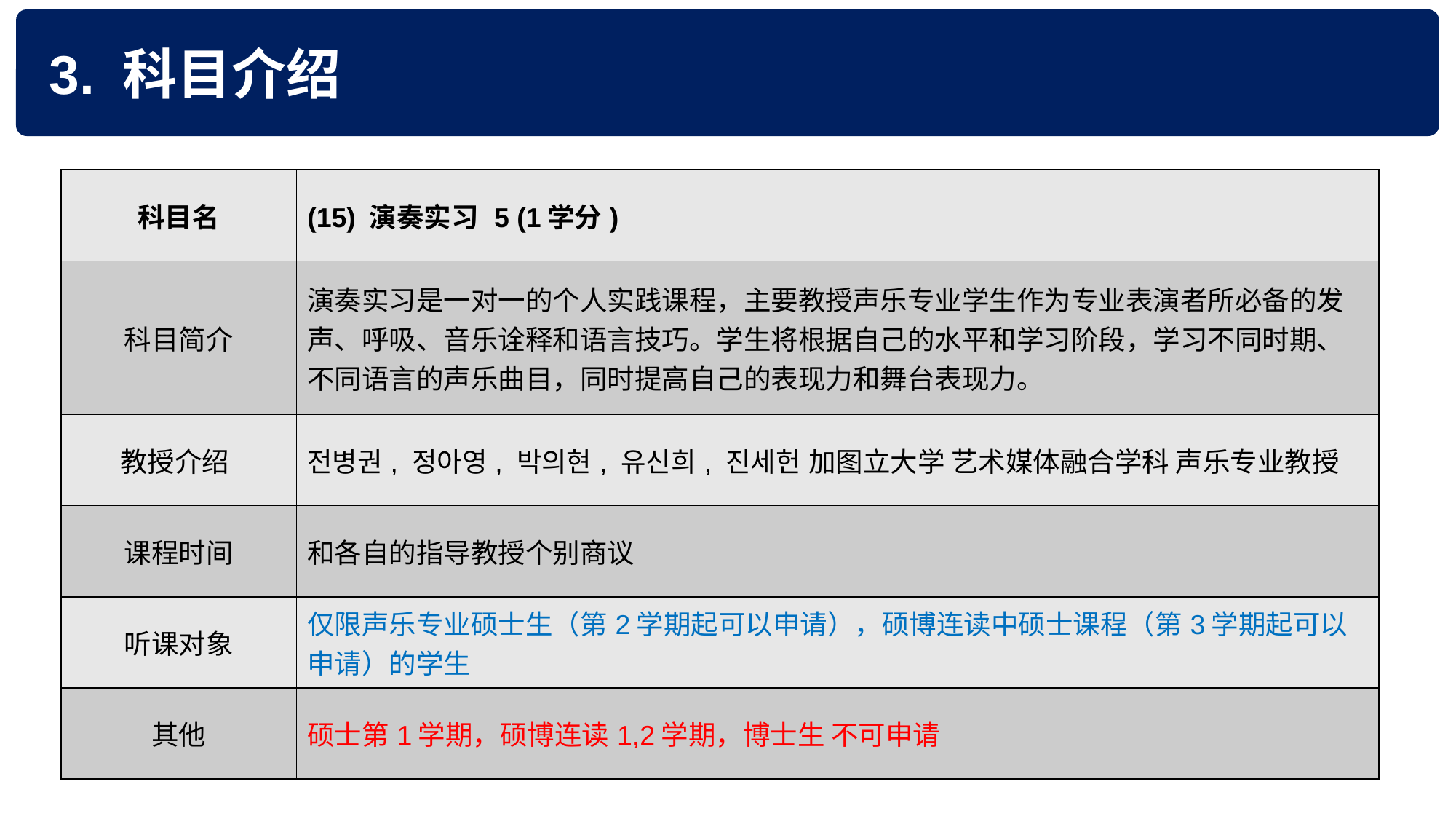

3. 科目介绍
| 科目名 | (15) 演奏实习 5 (1学分) |
| --- | --- |
| 科目简介 | 演奏实习是一对一的个人实践课程，主要教授声乐专业学生作为专业表演者所必备的发声、呼吸、音乐诠释和语言技巧。学生将根据自己的水平和学习阶段，学习不同时期、不同语言的声乐曲目，同时提高自己的表现力和舞台表现力。 |
| 教授介绍 | 전병권, 정아영, 박의현, 유신희, 진세헌 加图立大学 艺术媒体融合学科 声乐专业教授 |
| 课程时间 | 和各自的指导教授个别商议 |
| 听课对象 | 仅限声乐专业硕士生（第2学期起可以申请），硕博连读中硕士课程（第3学期起可以申请）的学生 |
| 其他 | 硕士第1学期，硕博连读1,2学期，博士生 不可申请 |